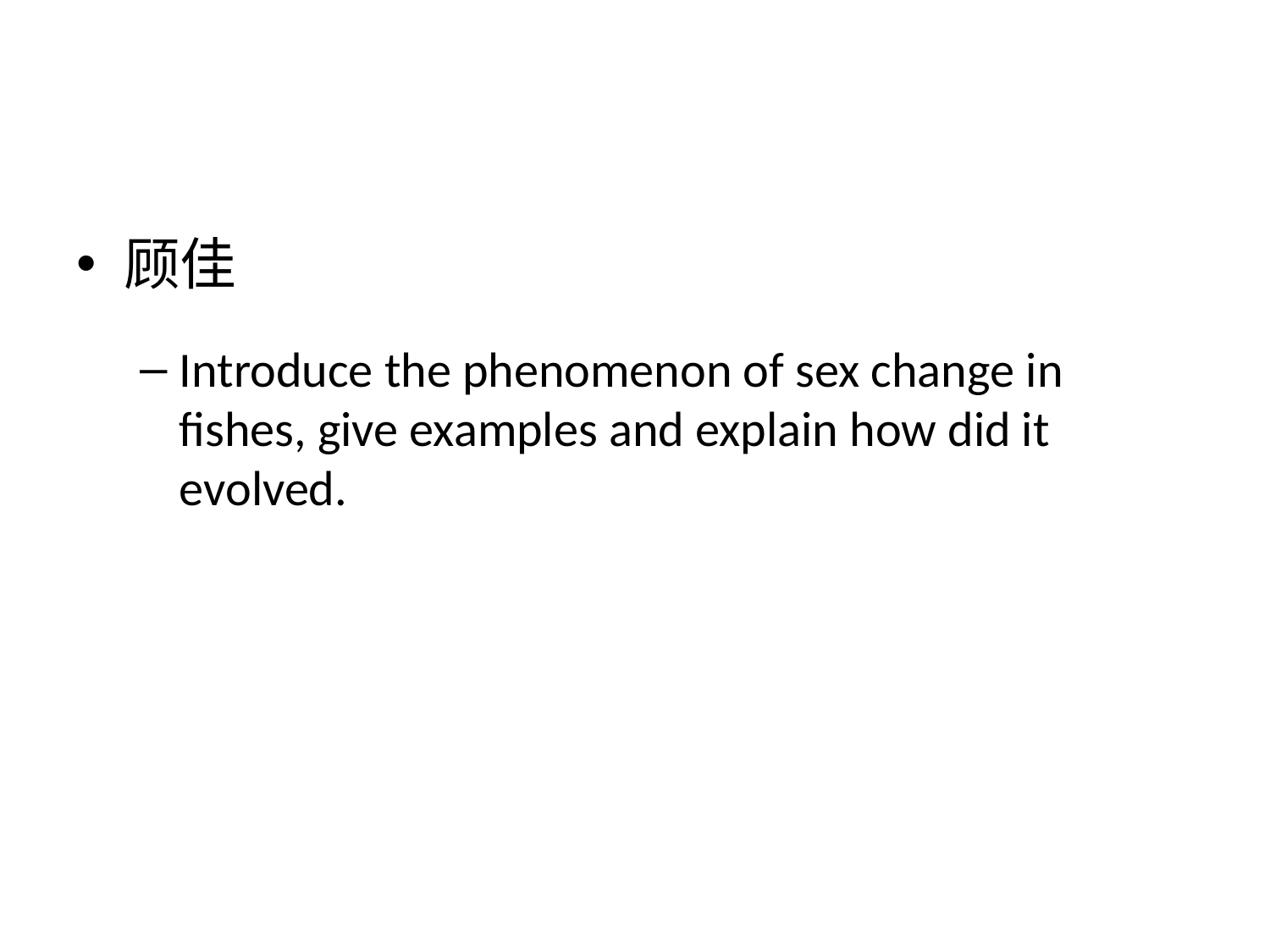

顾佳
Introduce the phenomenon of sex change in fishes, give examples and explain how did it evolved.